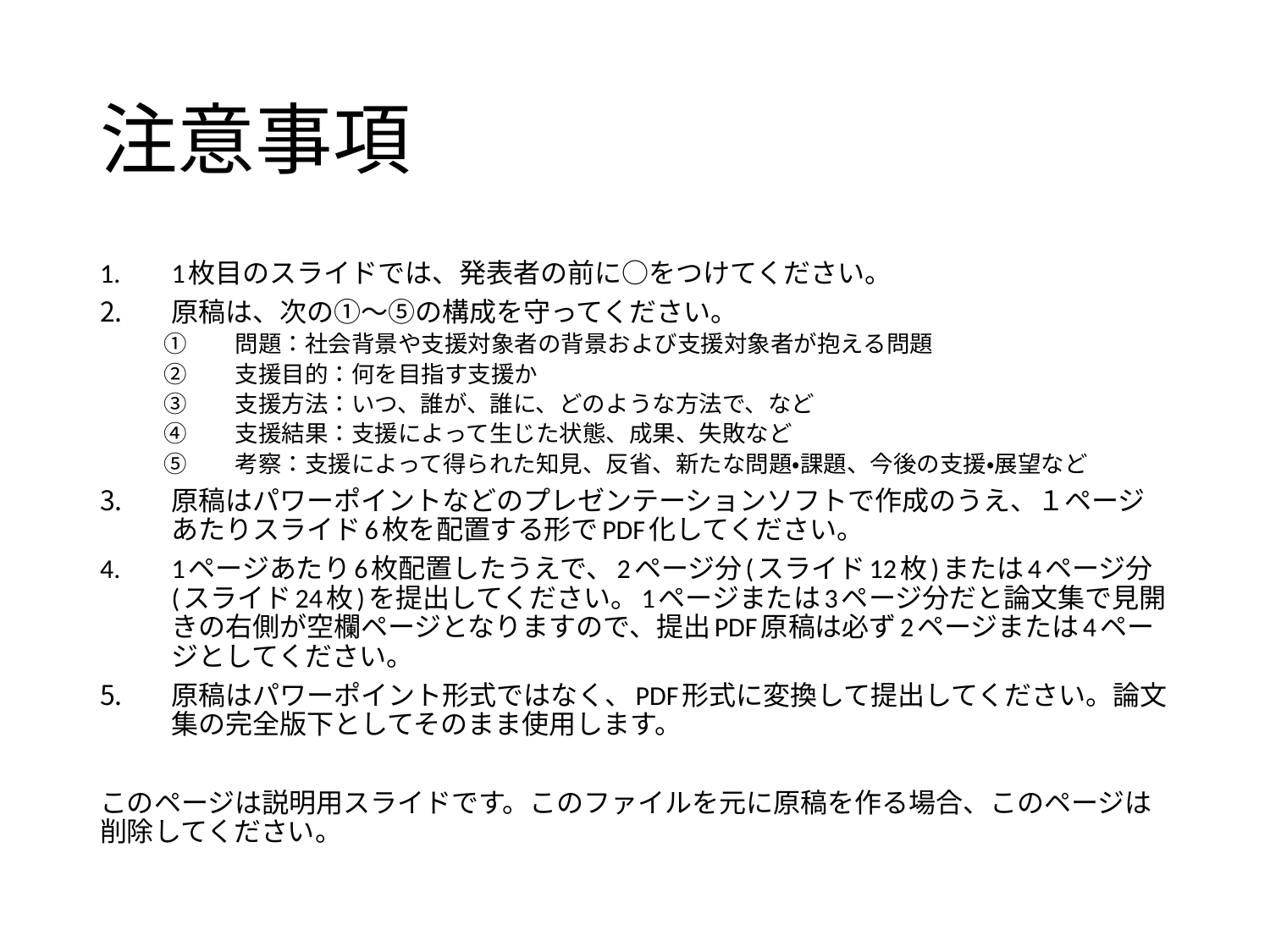

# 注意事項
1枚目のスライドでは、発表者の前に○をつけてください。
原稿は、次の①～⑤の構成を守ってください。
問題：社会背景や支援対象者の背景および支援対象者が抱える問題
支援目的：何を目指す支援か
支援方法：いつ、誰が、誰に、どのような方法で、など
支援結果：支援によって生じた状態、成果、失敗など
考察：支援によって得られた知見、反省、新たな問題・課題、今後の支援・展望など
原稿はパワーポイントなどのプレゼンテーションソフトで作成のうえ、１ページあたりスライド6枚を配置する形でPDF化してください。
1ページあたり6枚配置したうえで、2ページ分(スライド12枚)または4ページ分(スライド24枚)を提出してください。1ページまたは3ページ分だと論文集で見開きの右側が空欄ページとなりますので、提出PDF原稿は必ず2ページまたは4ページとしてください。
原稿はパワーポイント形式ではなく、PDF形式に変換して提出してください。論文集の完全版下としてそのまま使用します。

このページは説明用スライドです。このファイルを元に原稿を作る場合、このページは削除してください。